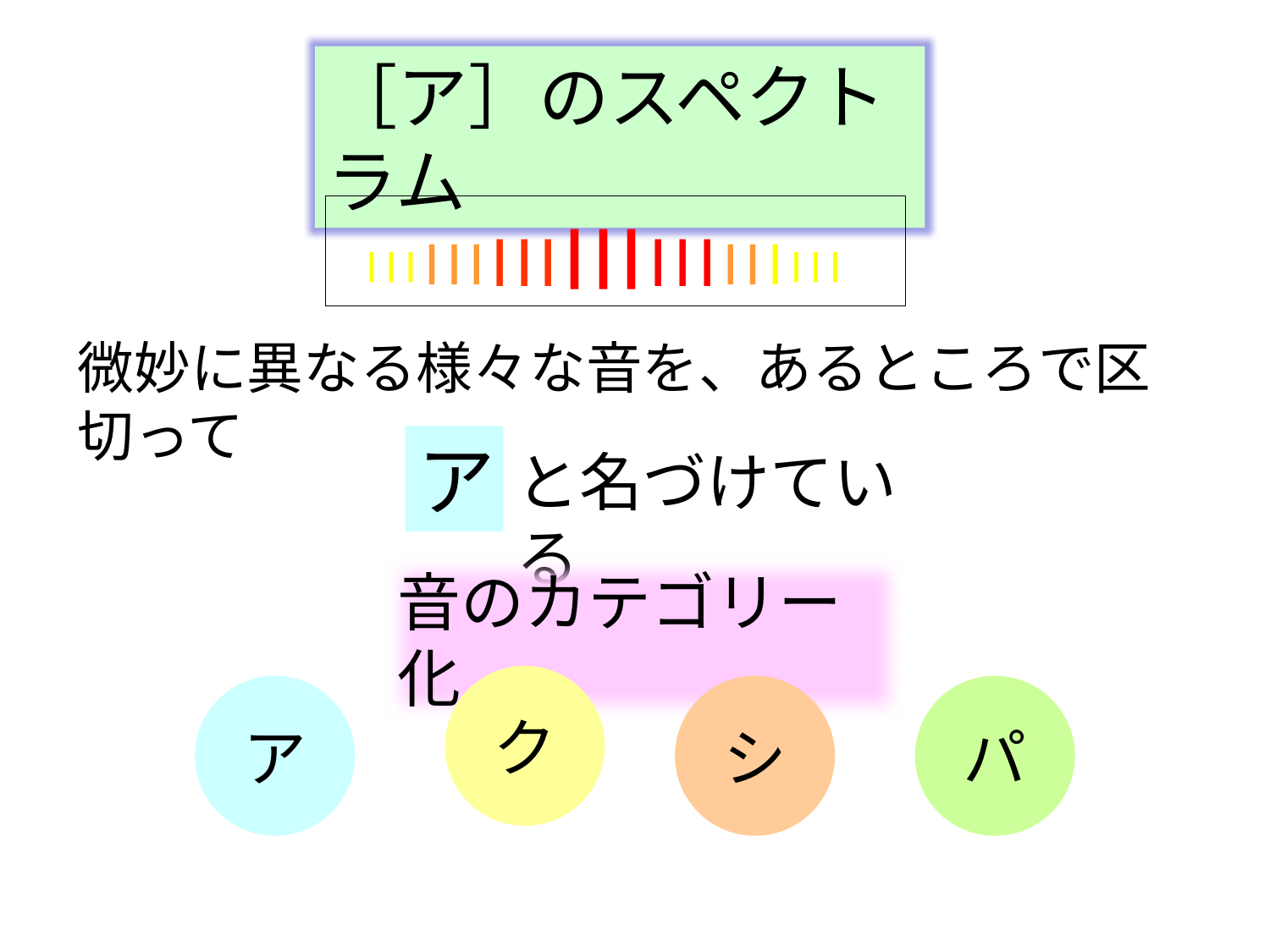

［ア］のスペクトラム

|||||||||||||||||||||
微妙に異なる様々な音を、あるところで区切って
ア
と名づけている
音のカテゴリー化
ク
ア
シ
パ